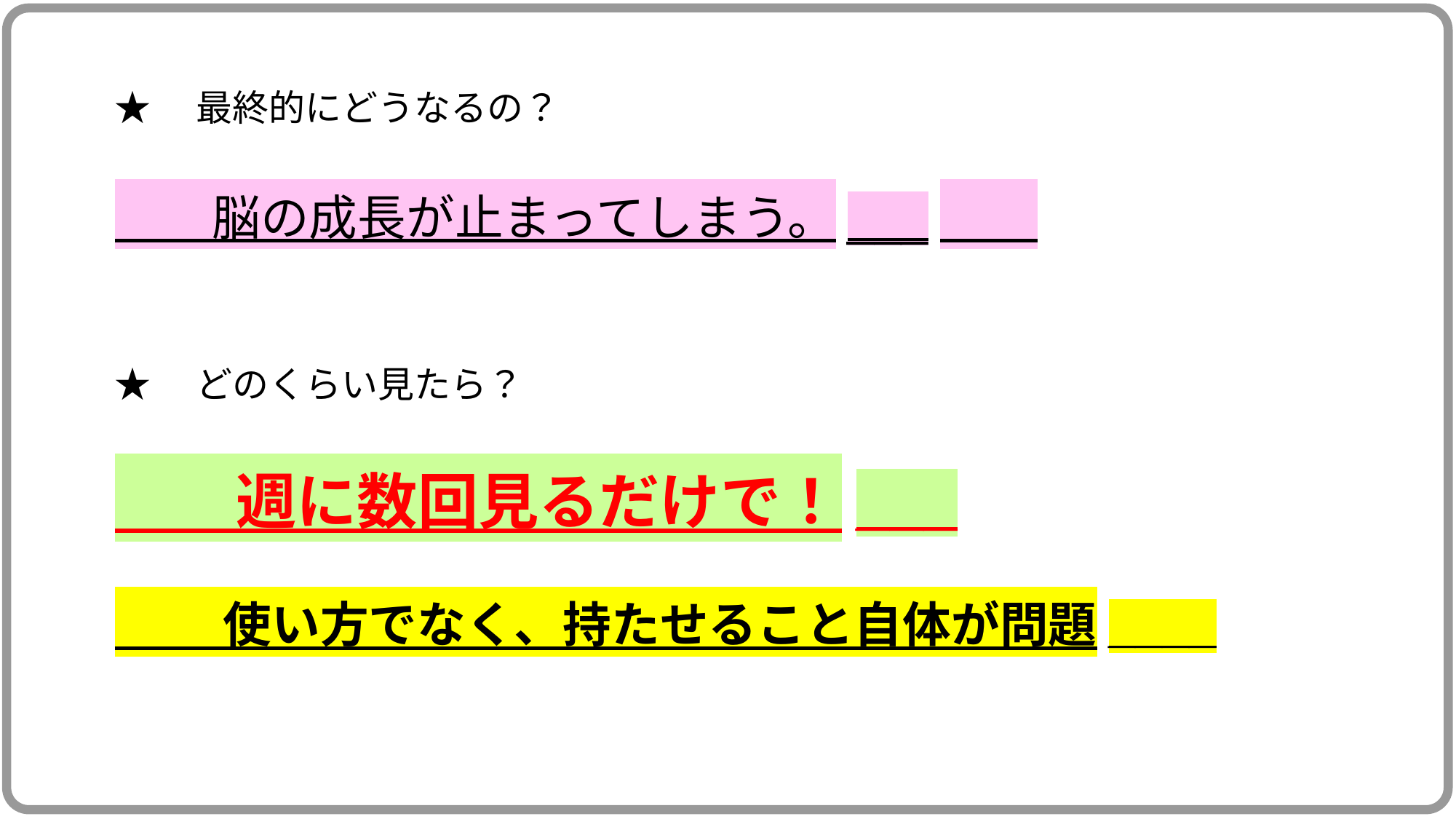

★　最終的にどうなるの？

　　脳の成長が止まってしまう。___

★　どのくらい見たら？

　　週に数回見るだけで！___

　　 使い方でなく、持たせること自体が問題____